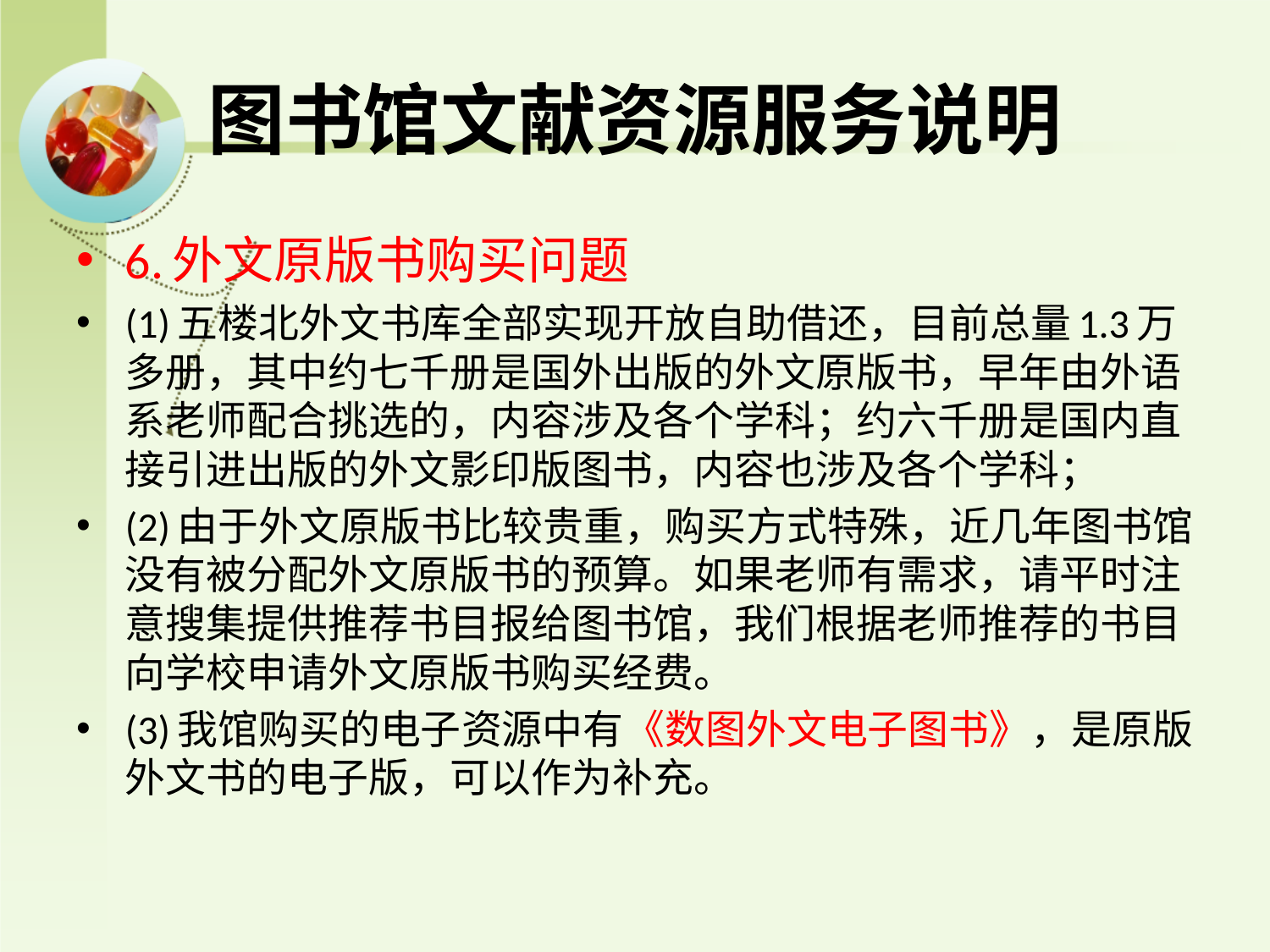

# 图书馆文献资源服务说明
6.外文原版书购买问题
(1)五楼北外文书库全部实现开放自助借还，目前总量1.3万多册，其中约七千册是国外出版的外文原版书，早年由外语系老师配合挑选的，内容涉及各个学科；约六千册是国内直接引进出版的外文影印版图书，内容也涉及各个学科；
(2)由于外文原版书比较贵重，购买方式特殊，近几年图书馆没有被分配外文原版书的预算。如果老师有需求，请平时注意搜集提供推荐书目报给图书馆，我们根据老师推荐的书目向学校申请外文原版书购买经费。
(3)我馆购买的电子资源中有《数图外文电子图书》，是原版外文书的电子版，可以作为补充。